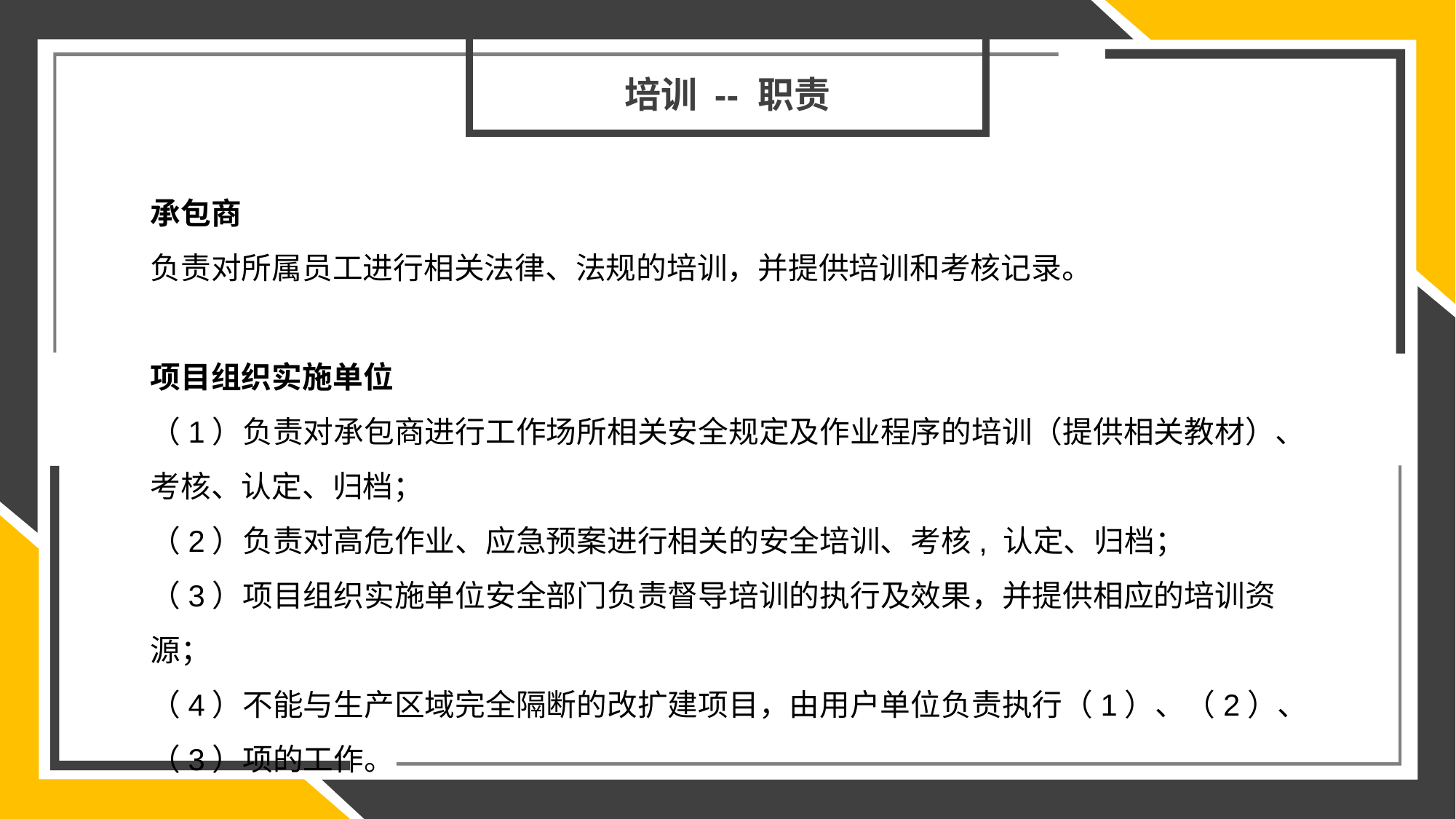

培训 -- 职责
承包商
负责对所属员工进行相关法律、法规的培训，并提供培训和考核记录。

项目组织实施单位
（1）负责对承包商进行工作场所相关安全规定及作业程序的培训（提供相关教材）、考核、认定、归档；
（2）负责对高危作业、应急预案进行相关的安全培训、考核, 认定、归档；
（3）项目组织实施单位安全部门负责督导培训的执行及效果，并提供相应的培训资源；
（4）不能与生产区域完全隔断的改扩建项目，由用户单位负责执行（1）、（2）、（3）项的工作。